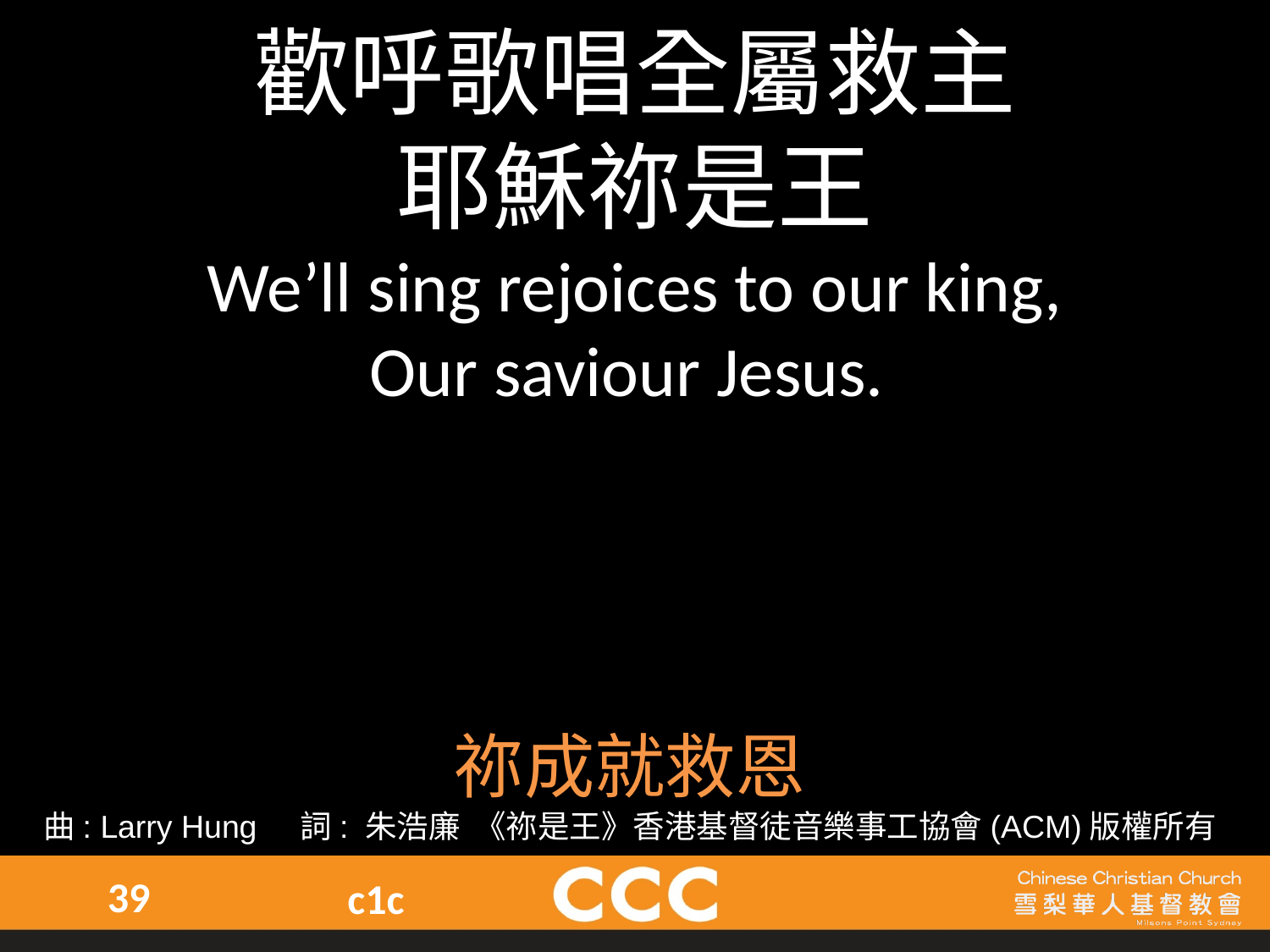

歡呼歌唱全屬救主
耶穌祢是王
We’ll sing rejoices to our king,
Our saviour Jesus.
祢成就救恩
曲: Larry Hung    詞: 朱浩廉  《祢是王》香港基督徒音樂事工協會(ACM)版權所有
39
c1c